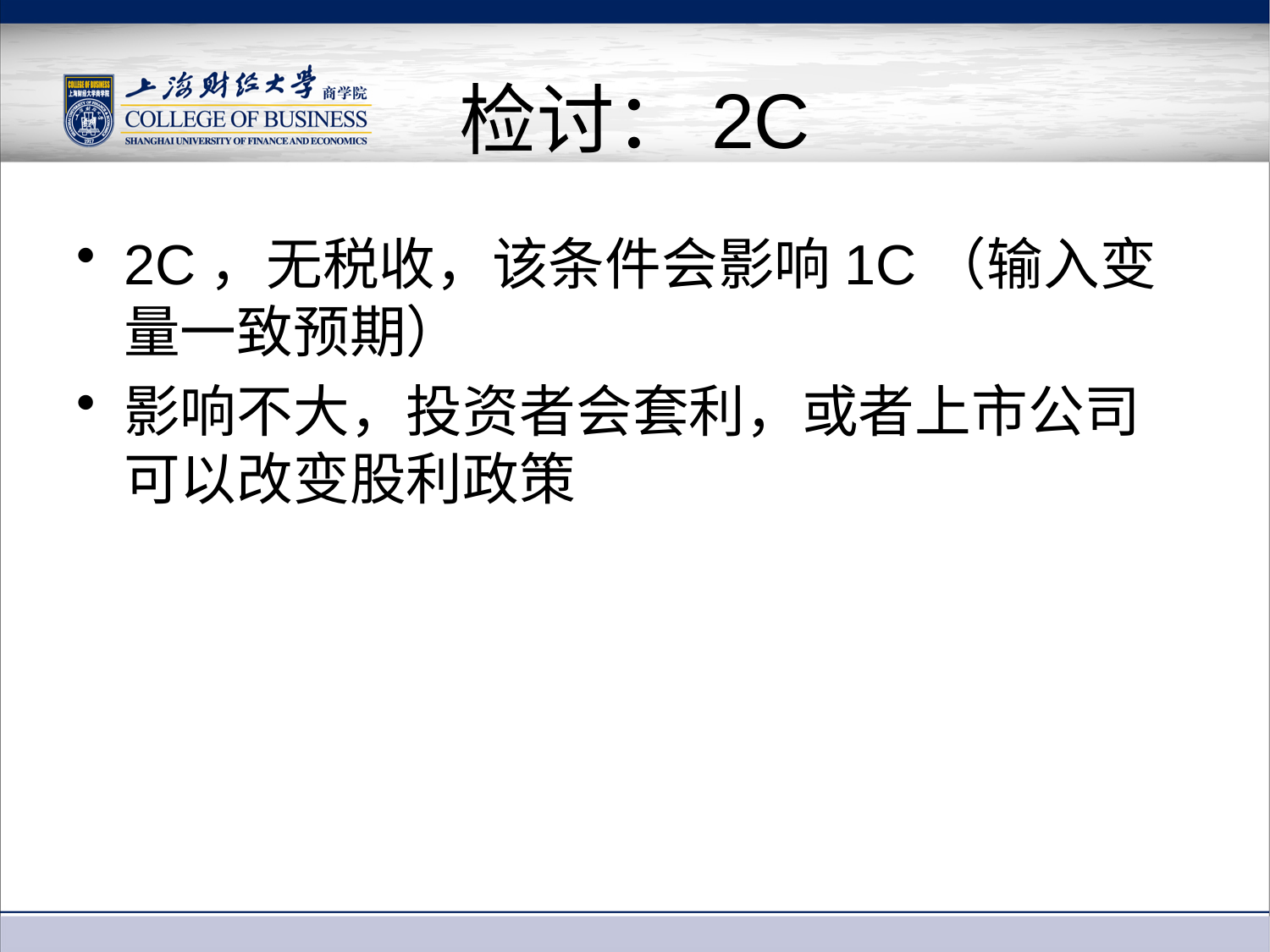

# 检讨：2C
2C，无税收，该条件会影响1C（输入变量一致预期）
影响不大，投资者会套利，或者上市公司可以改变股利政策